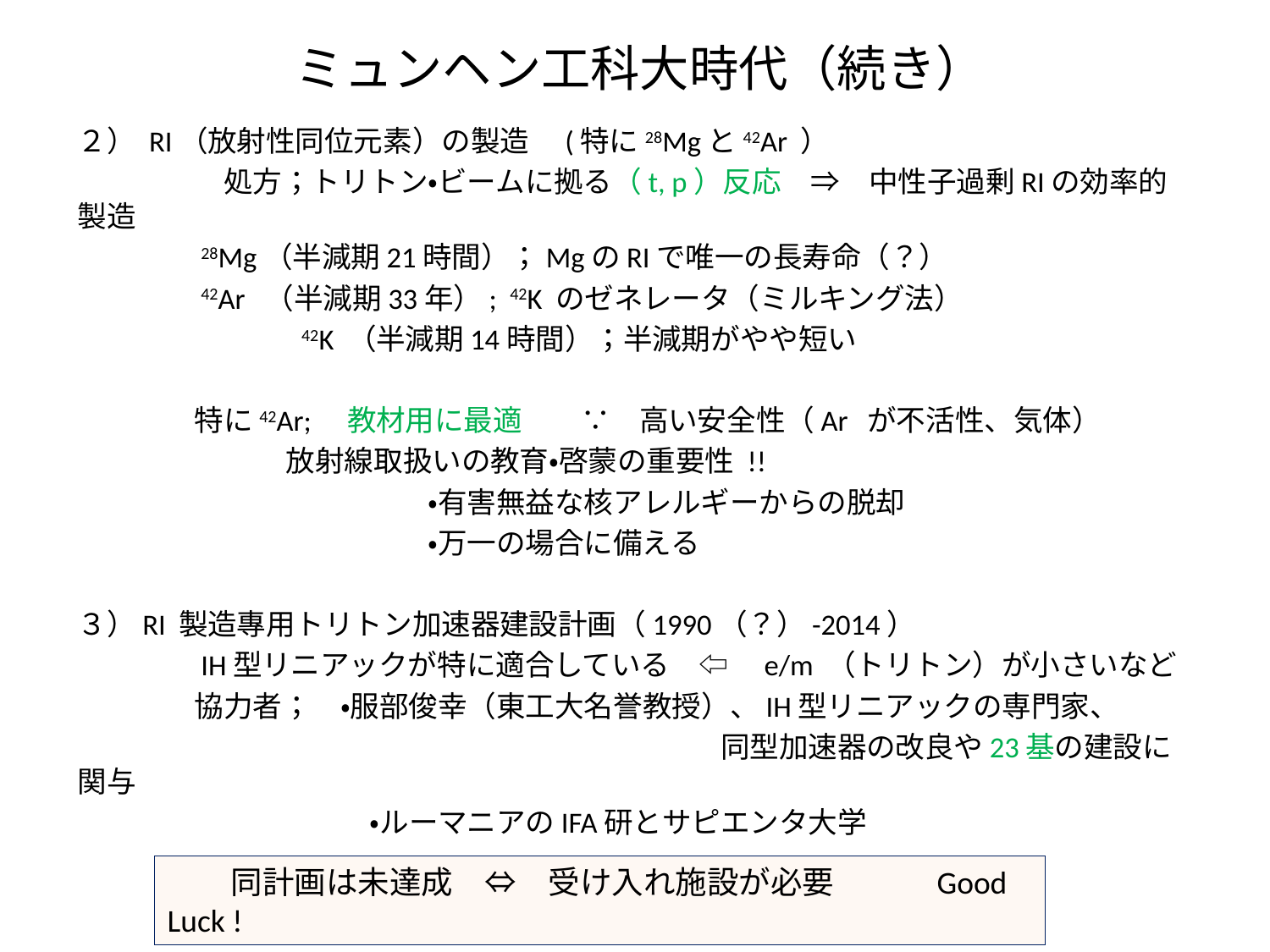

# ミュンヘン工科大時代（続き）
２） RI（放射性同位元素）の製造　(特に28Mgと42Ar ）
　　　　　処方；トリトン・ビームに拠る（t, p）反応　⇒　中性子過剰RIの効率的製造
　　　　28Mg（半減期21時間）；MgのRIで唯一の長寿命（？）
　　　　42Ar  （半減期33年）;  42K のゼネレータ（ミルキング法）
　　　　　　　　　　　　　42K （半減期14時間）；半減期がやや短い

　　　　特に42Ar;　教材用に最適　　∵　高い安全性（Ar  が不活性、気体）
             　　　　放射線取扱いの教育・啓蒙の重要性 !!
　　　　　　　　　　　　・有害無益な核アレルギーからの脱却
　　　　　　　　　　　　・万一の場合に備える

３）RI 製造專用トリトン加速器建設計画（1990（？）-2014）
　　　　IH型リニアックが特に適合している　⇦　e/m （トリトン）が小さいなど
　　　　協力者；　・服部俊幸（東工大名誉教授）、IH型リニアックの専門家、
　　　　　　　　　　　　　　　　　　　　　　同型加速器の改良や23基の建設に関与
　　　　　　　　　　・ルーマニアのIFA研とサピエンタ大学

　　同計画は未達成　⇔　受け入れ施設が必要　　　Good Luck !